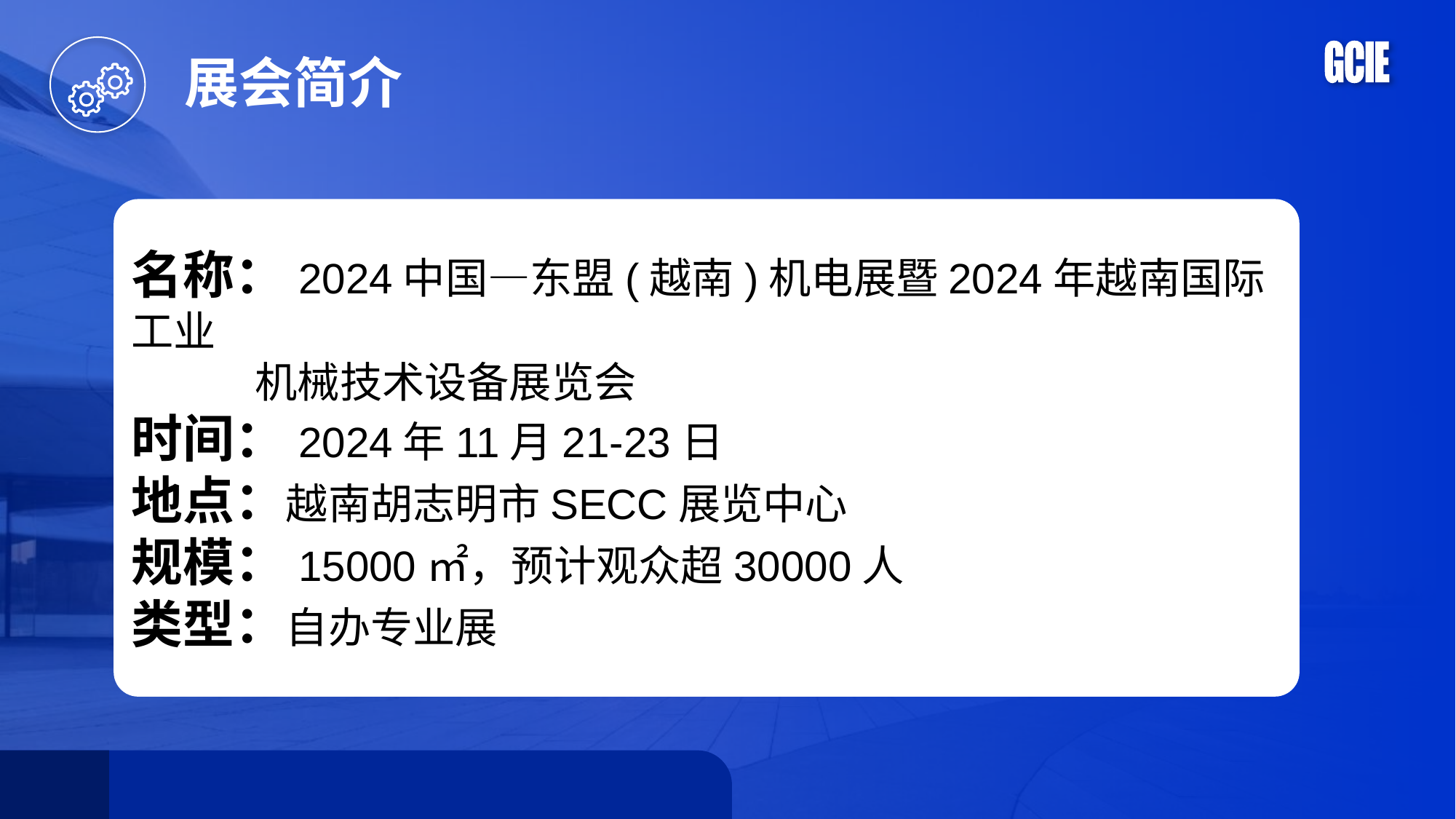

展会简介

名称：2024中国—东盟(越南)机电展暨2024年越南国际工业
            机械技术设备展览会
时间：2024年11月21-23日
地点：越南胡志明市SECC展览中心
规模：15000㎡，预计观众超30000人
类型：自办专业展